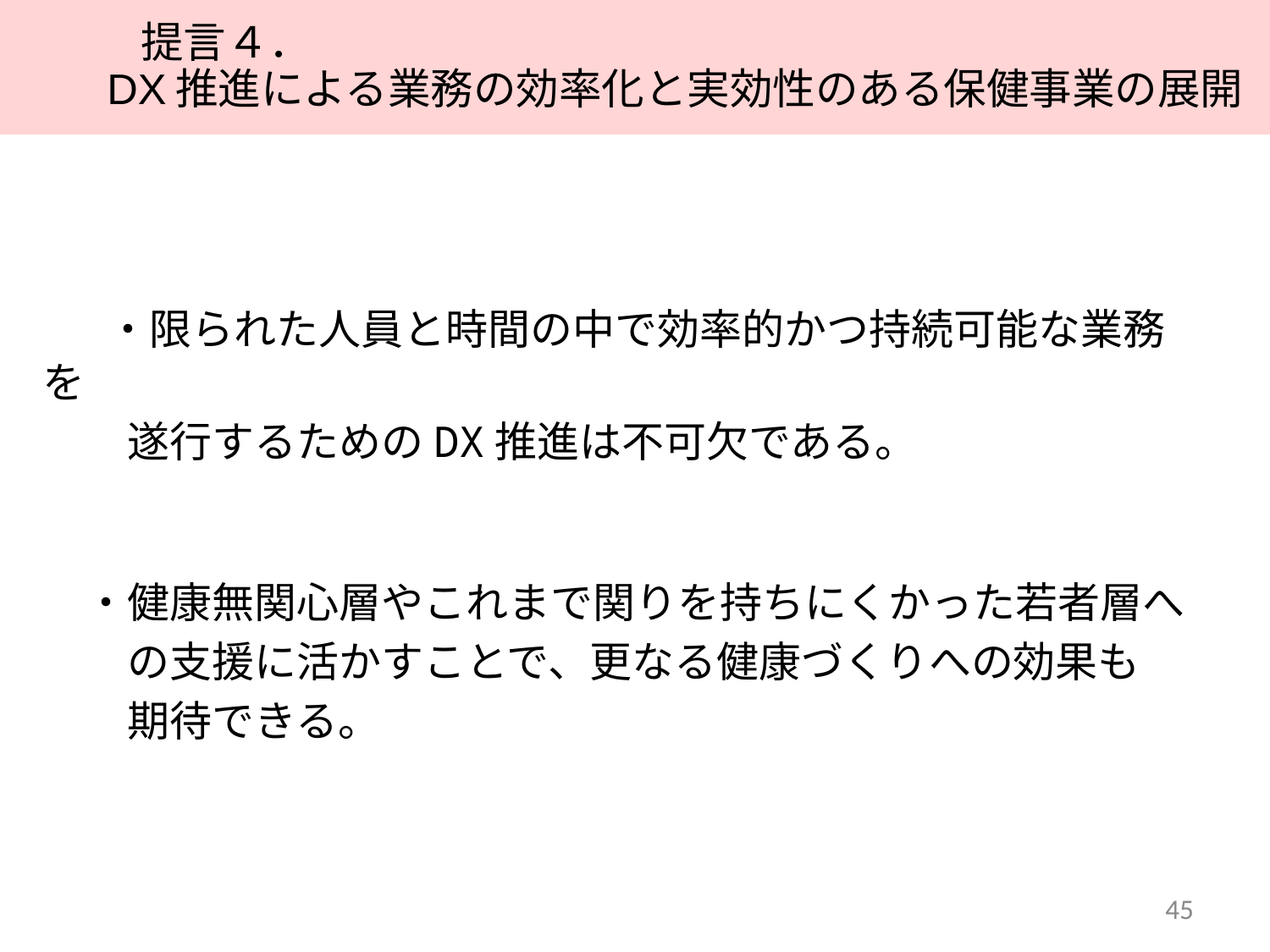

提言４．
　　DX推進による業務の効率化と実効性のある保健事業の展開

    ・限られた人員と時間の中で効率的かつ持続可能な業務を
　　遂行するためのDX推進は不可欠である。

　・健康無関心層やこれまで関りを持ちにくかった若者層へ
　　の支援に活かすことで、更なる健康づくりへの効果も
　　期待できる。

45